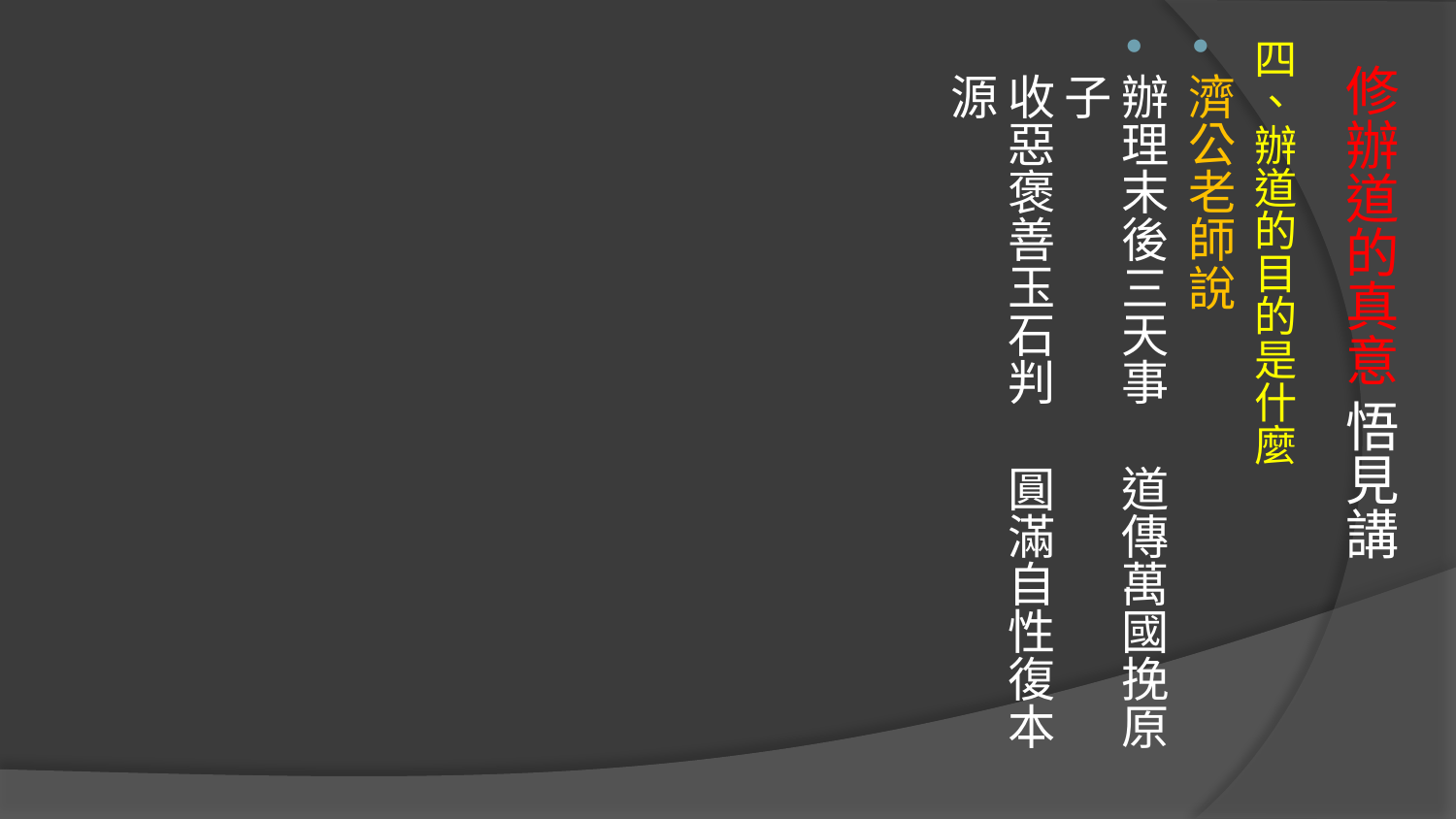

四、辦道的目的是什麼
濟公老師說
辦理末後三天事　 道傳萬國挽原子
收惡褒善玉石判　 圓滿自性復本源

# 修辦道的真意 悟見講